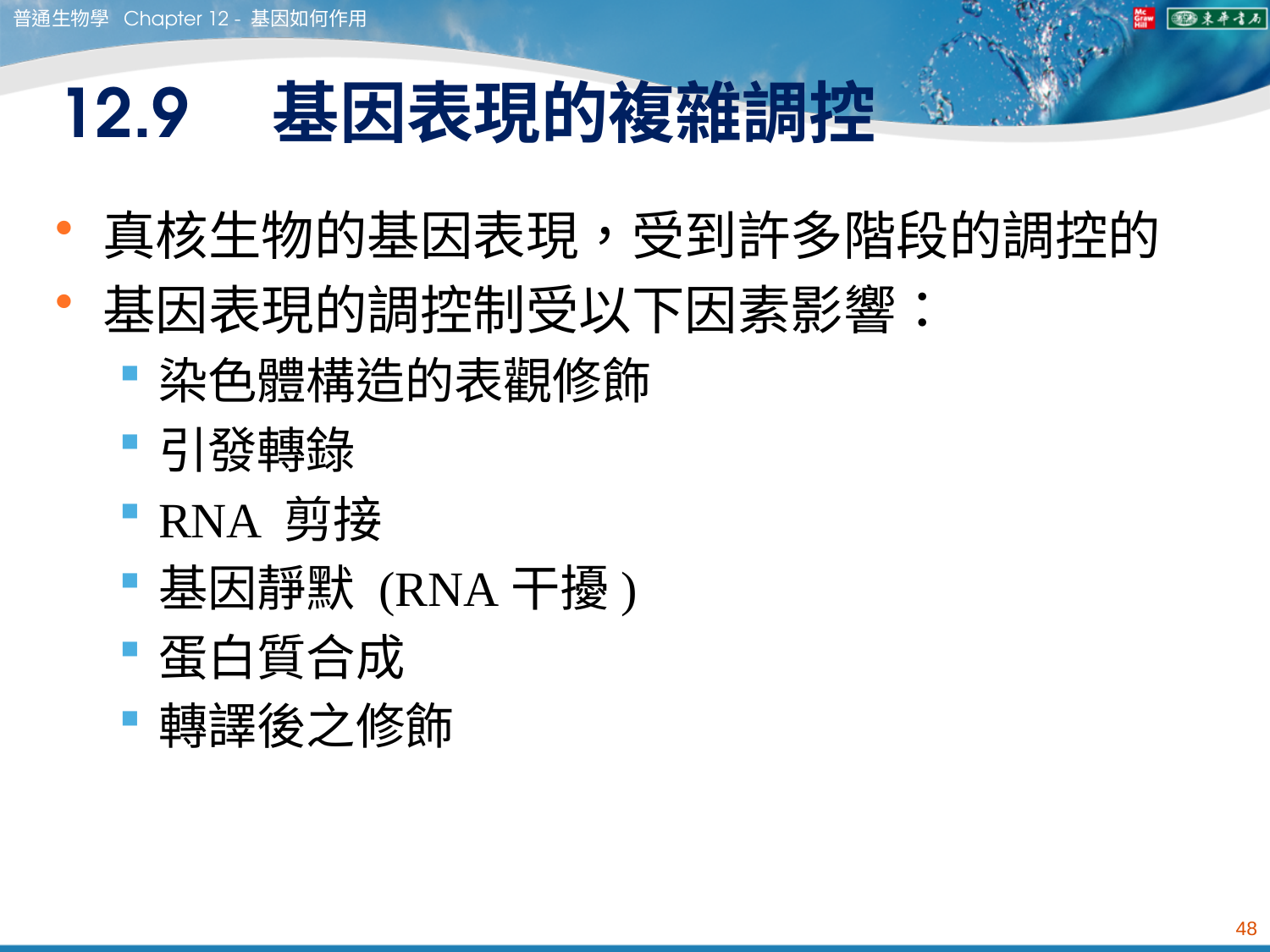

普通生物學  Chapter 12 - 基因如何作用
# 12.9　基因表現的複雜調控
真核生物的基因表現，受到許多階段的調控的
基因表現的調控制受以下因素影響：
染色體構造的表觀修飾
引發轉錄
RNA 剪接
基因靜默 (RNA干擾)
蛋白質合成
轉譯後之修飾
48